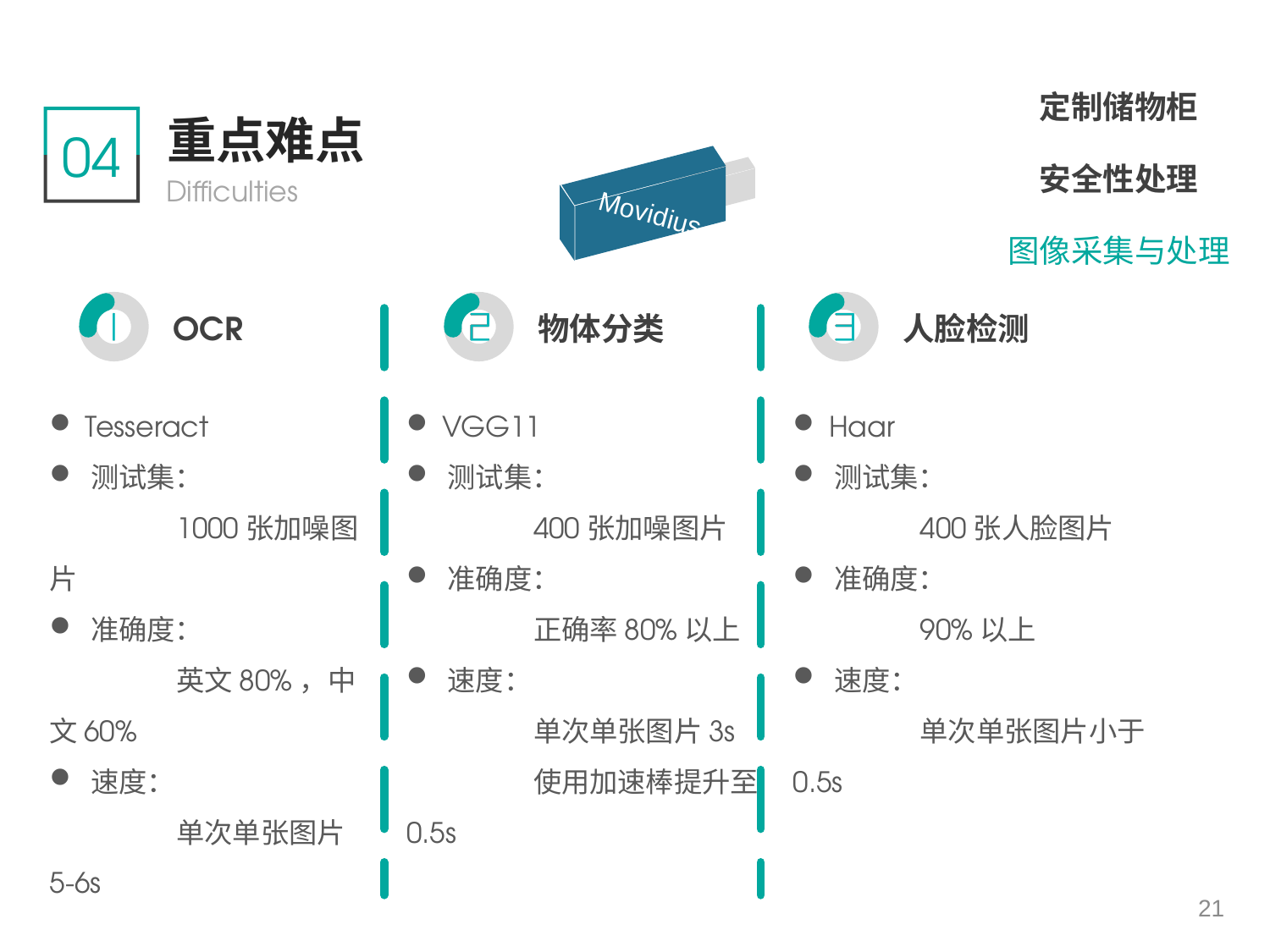

定制储物柜
重点难点
Difficulties

04
安全性处理

Movidius
图像采集与处理

OCR
物体分类
人脸检测
 Haar
 测试集：
	400张人脸图片
 准确度：
	90%以上
 速度：
	单次单张图片小于0.5s

 VGG11
 测试集：
	400张加噪图片
 准确度：
	正确率80%以上
 速度：
	单次单张图片3s
	使用加速棒提升至0.5s

 Tesseract
 测试集：
	1000张加噪图片
 准确度：
	英文80%，中文60%
 速度：
	单次单张图片5-6s
21